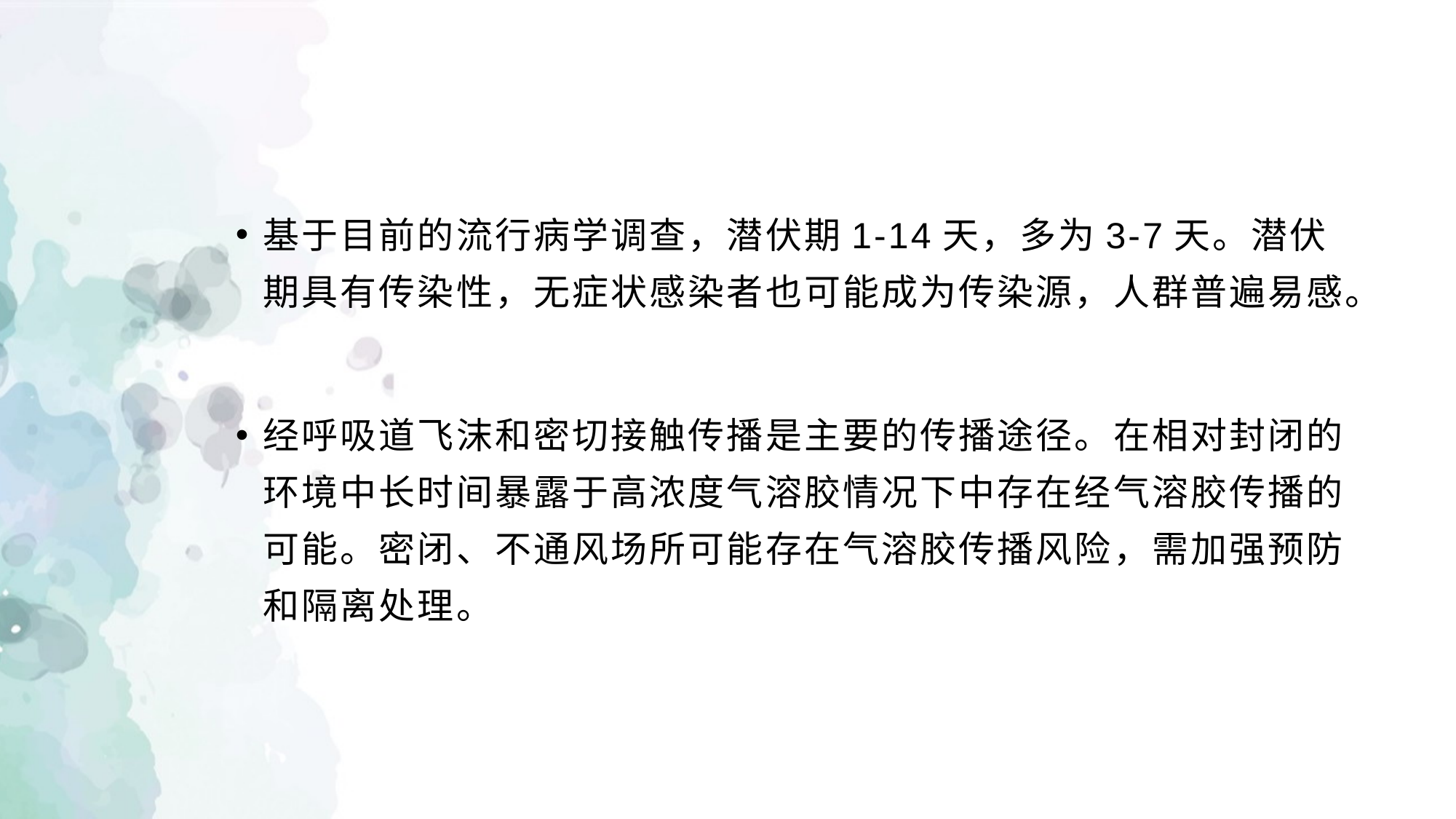

#

基于目前的流行病学调查，潜伏期1-14天，多为3-7天。潜伏期具有传染性，无症状感染者也可能成为传染源，人群普遍易感。

经呼吸道飞沫和密切接触传播是主要的传播途径。在相对封闭的环境中长时间暴露于高浓度气溶胶情况下中存在经气溶胶传播的可能。密闭、不通风场所可能存在气溶胶传播风险，需加强预防和隔离处理。